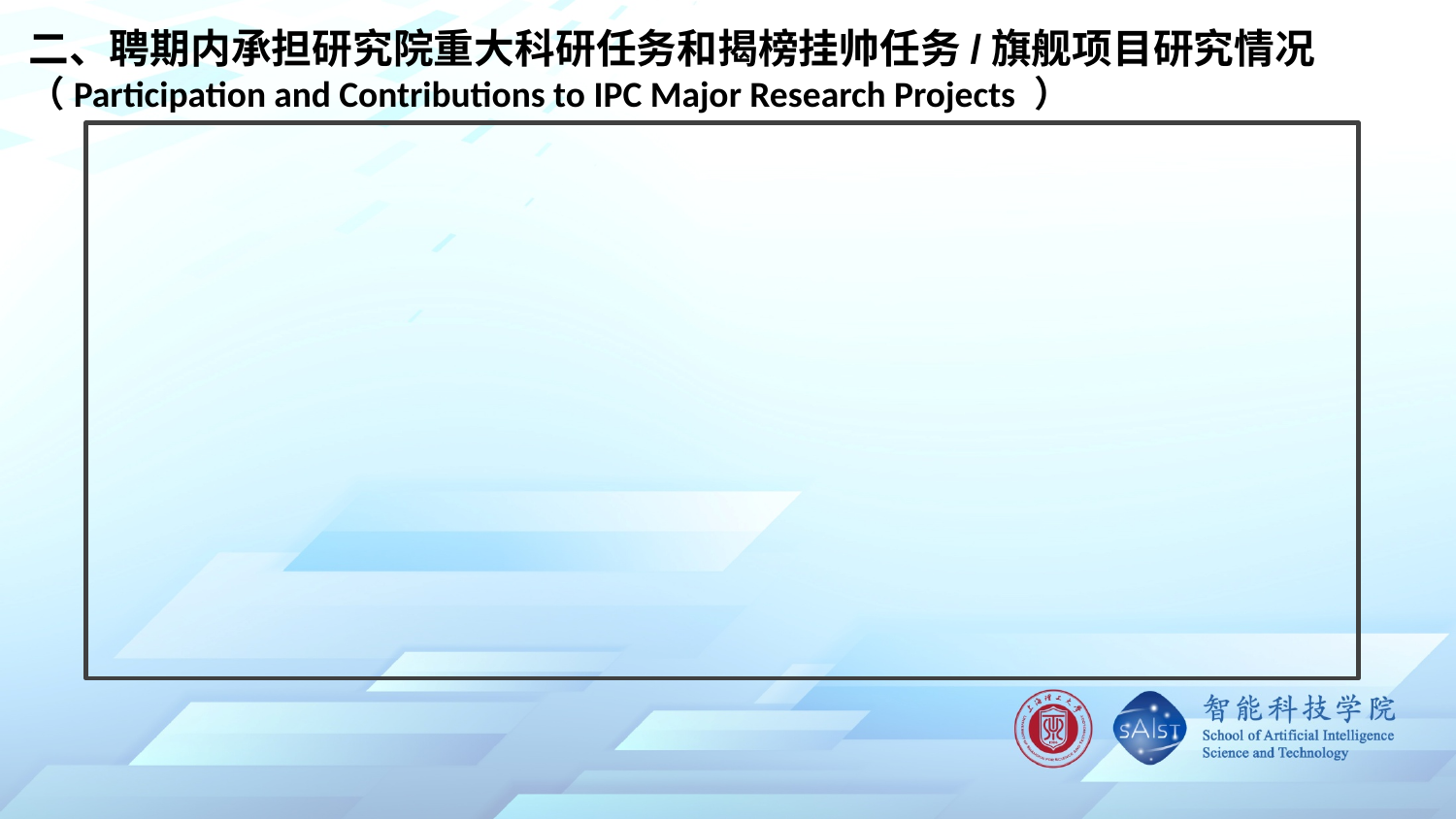

二、聘期内承担研究院重大科研任务和揭榜挂帅任务/旗舰项目研究情况
（Participation and Contributions to IPC Major Research Projects ）